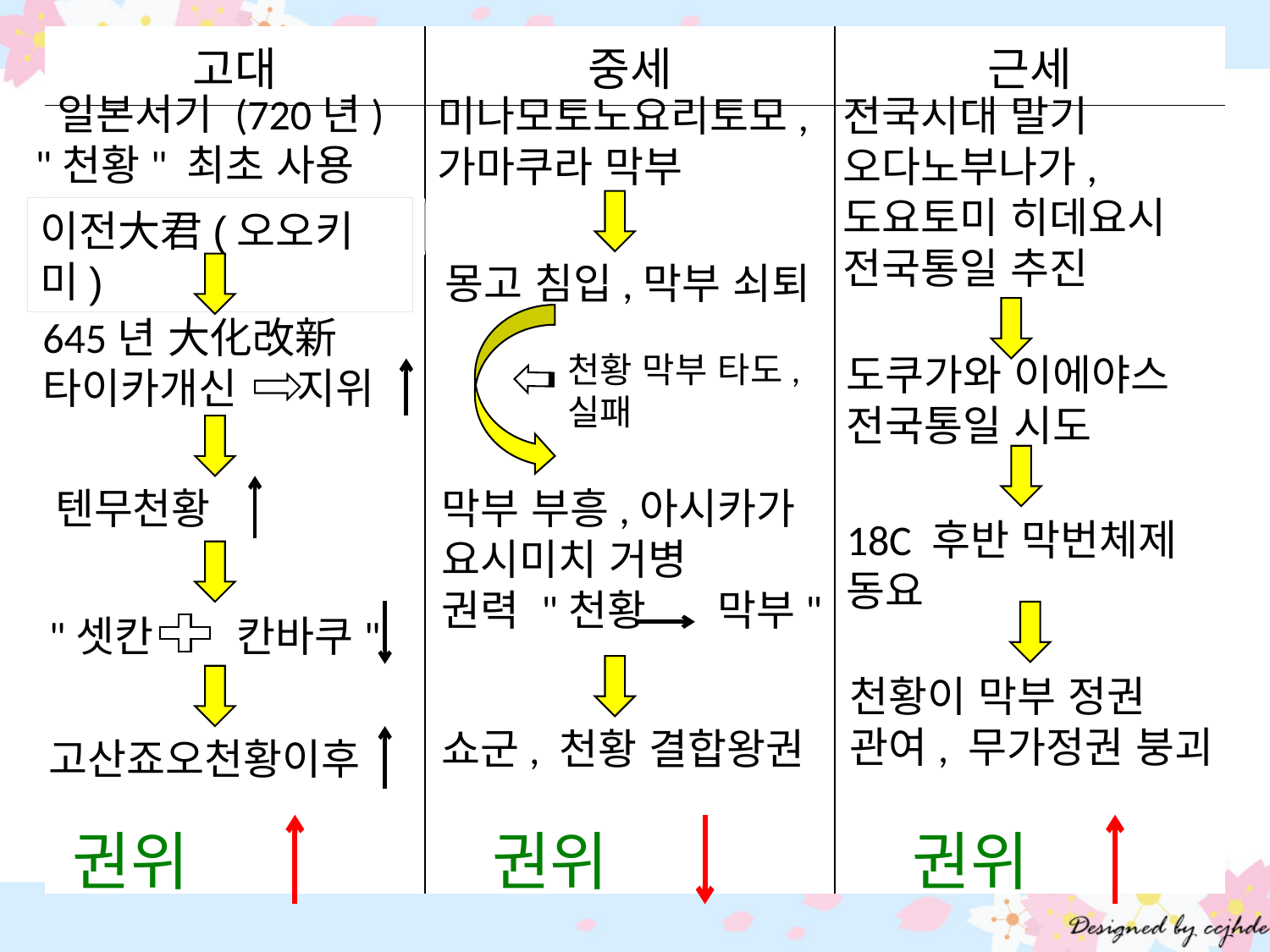

| 고대 | 중세 | 근세 |
| --- | --- | --- |
|  |  |  |
 일본서기 (720년)
"천황" 최초 사용

이전大君(오오키미)

645년 大化改新
타이카개신     지위

전국시대 말기
오다노부나가,
도요토미 히데요시
전국통일 추진
미나모토노요리토모,
가마쿠라 막부

몽고 침입,막부 쇠퇴

천황 막부 타도,  실패

도쿠가와 이에야스
전국통일 시도

텐무천황
막부 부흥,아시카가 요시미치 거병
권력 "천황      막부"
18C 후반 막번체제 동요

"셋칸       칸바쿠"

천황이 막부 정권 관여, 무가정권 붕괴

쇼군, 천황 결합왕권
고산죠오천황이후
권위
권위
권위